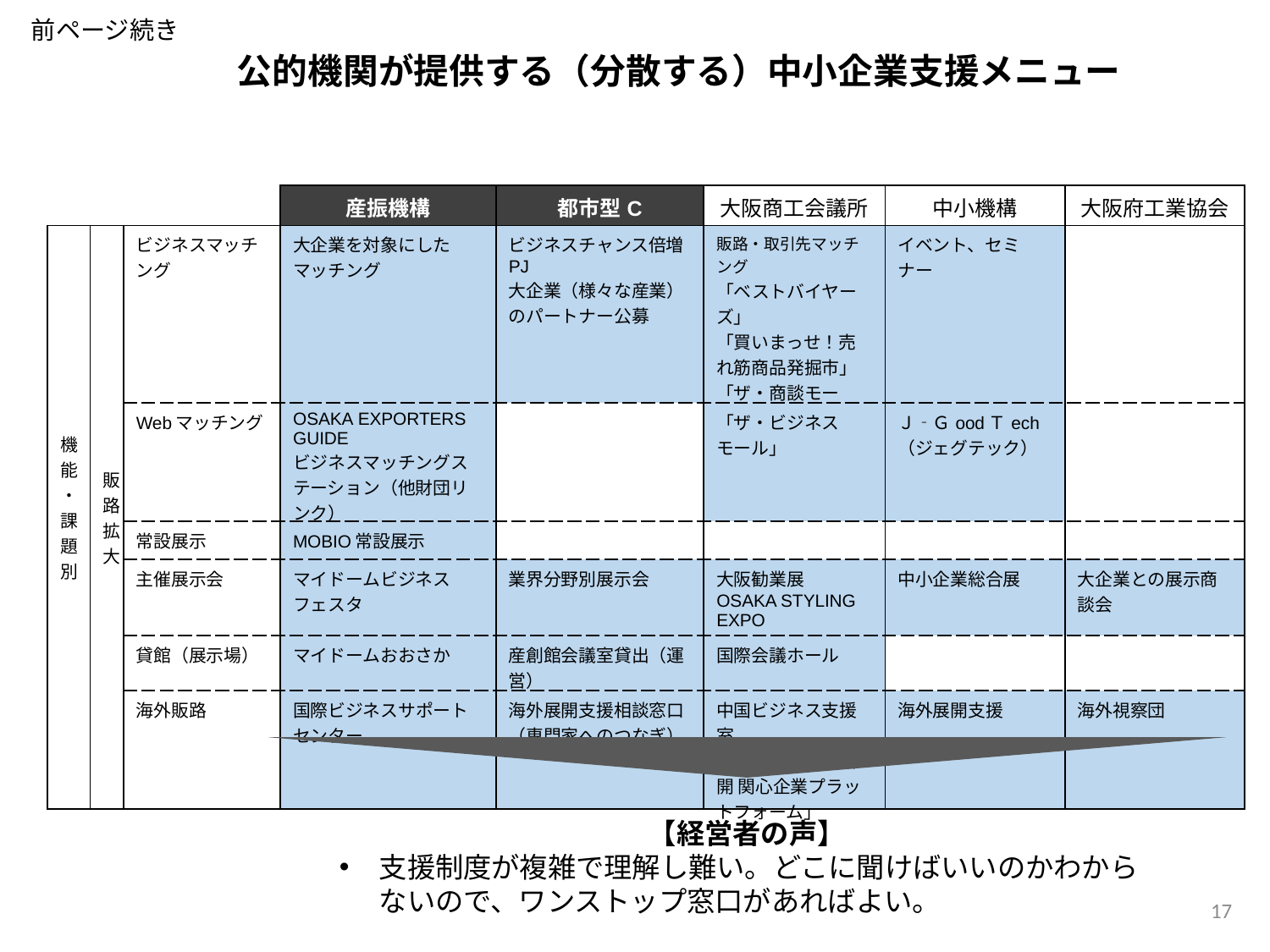

前ページ続き
公的機関が提供する（分散する）中小企業支援メニュー
|  |  |  | 産振機構 | 都市型C | 大阪商工会議所 | 中小機構 | 大阪府工業協会 |
| --- | --- | --- | --- | --- | --- | --- | --- |
| 機能・課題別 | 販路拡大 | ビジネスマッチング | 大企業を対象にしたマッチング | ビジネスチャンス倍増PJ 大企業（様々な産業）のパートナー公募 | 販路・取引先マッチング 「ベストバイヤーズ」 「買いまっせ！売れ筋商品発掘市」 「ザ・商談モール」 | イベント、セミナー |  |
|  |  | Webマッチング | OSAKA EXPORTERS GUIDE ビジネスマッチングステーション（他財団リンク） |  | 「ザ・ビジネスモール」 | Ｊ‐ＧoodＴech （ジェグテック） |  |
|  |  | 常設展示 | MOBIO常設展示 |  |  |  |  |
|  |  | 主催展示会 | マイドームビジネスフェスタ | 業界分野別展示会 | 大阪勧業展 OSAKA STYLING EXPO | 中小企業総合展 | 大企業との展示商談会 |
|  |  | 貸館（展示場） | マイドームおおさか | 産創館会議室貸出（運営） | 国際会議ホール |  |  |
|  |  | 海外販路 | 国際ビジネスサポートセンター | 海外展開支援相談窓口 （専門家へのつなぎ） | 中国ビジネス支援室 「アセアン事業展開 関心企業プラットフォーム」 | 海外展開支援 | 海外視察団 |

【経営者の声】
支援制度が複雑で理解し難い。どこに聞けばいいのかわからないので、ワンストップ窓口があればよい。
17